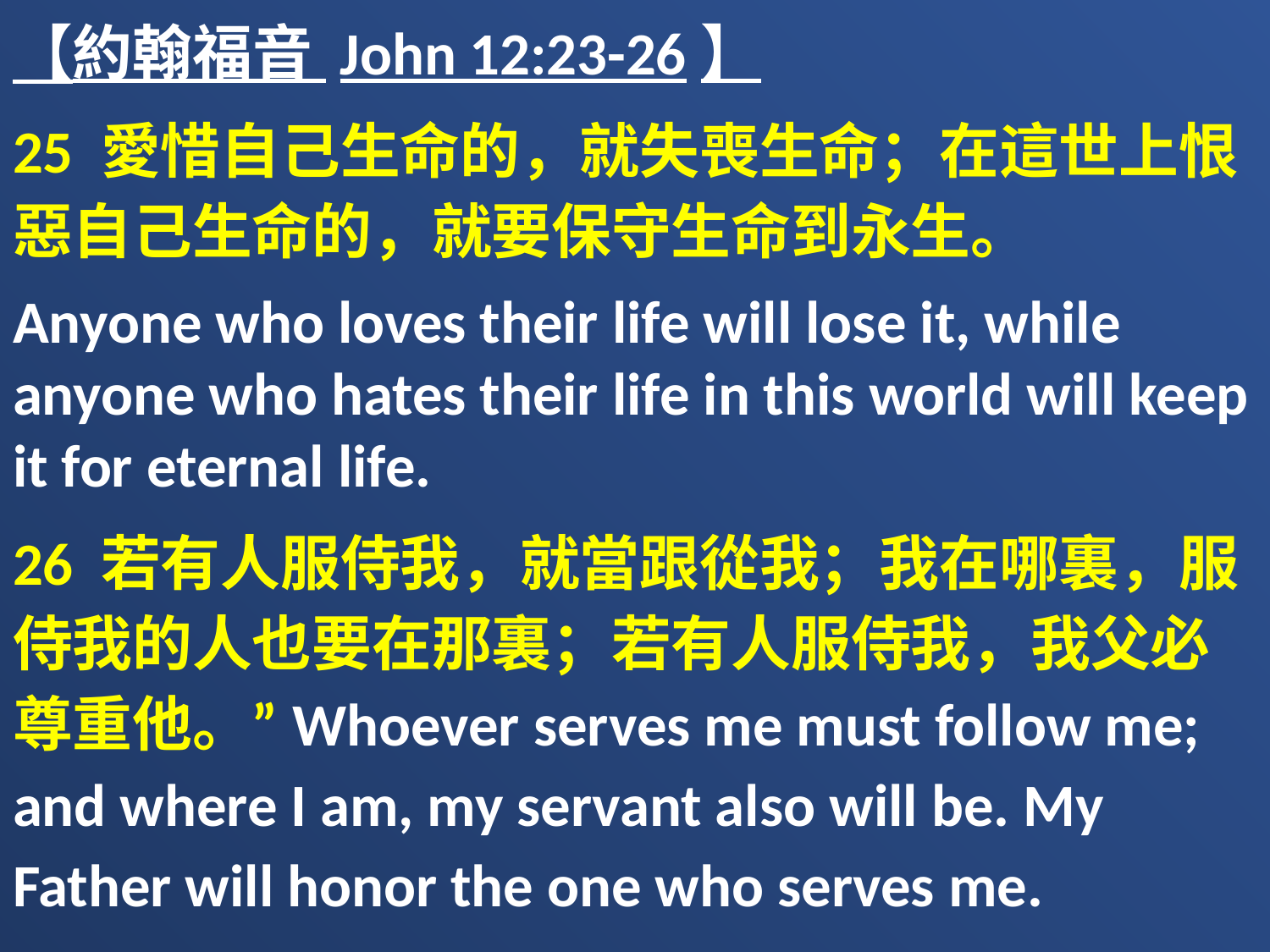

【約翰福音 John 12:23-26】
25 愛惜自己生命的，就失喪生命；在這世上恨惡自己生命的，就要保守生命到永生。
Anyone who loves their life will lose it, while anyone who hates their life in this world will keep it for eternal life.
26 若有人服侍我，就當跟從我；我在哪裏，服侍我的人也要在那裏；若有人服侍我，我父必尊重他。”Whoever serves me must follow me; and where I am, my servant also will be. My Father will honor the one who serves me.